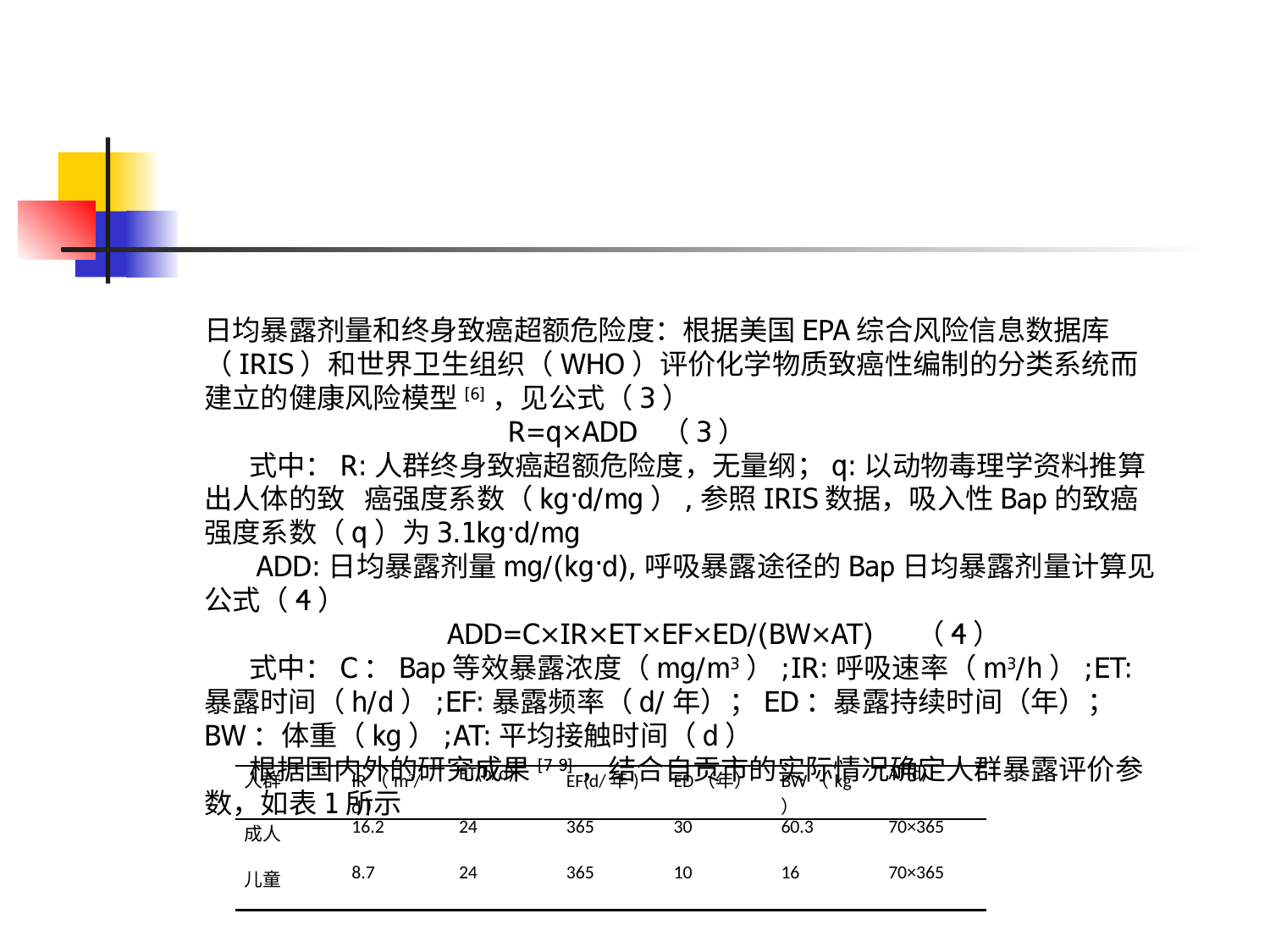

日均暴露剂量和终身致癌超额危险度：根据美国EPA综合风险信息数据库（IRIS）和世界卫生组织（WHO）评价化学物质致癌性编制的分类系统而建立的健康风险模型[6]，见公式（3）
                                   R=q×ADD  （3）
      式中：R:人群终身致癌超额危险度，无量纲；q:以动物毒理学资料推算出人体的致   癌强度系数（kg·d/mg）,参照IRIS数据，吸入性Bap的致癌强度系数（q）为3.1kg·d/mg
      ADD:日均暴露剂量mg/(kg·d),呼吸暴露途径的Bap日均暴露剂量计算见公式（4）
                            ADD=C×IR×ET×EF×ED/(BW×AT)    （4）
      式中：C：Bap等效暴露浓度（mg/m3）;IR:呼吸速率（m3/h）;ET:暴露时间（h/d）;EF:暴露频率（d/年）；ED：暴露持续时间（年）；BW：体重（kg）;AT:平均接触时间（d）
      根据国内外的研究成果[7-9]，结合自贡市的实际情况确定人群暴露评价参数，如表1所示
| 人群 | IR（m3/d） | ET(h/d) | EF(d/年) | ED（年） | BW（kg） | AT(d) |
| --- | --- | --- | --- | --- | --- | --- |
| 成人 | 16.2 | 24 | 365 | 30 | 60.3 | 70×365 |
| 儿童 | 8.7 | 24 | 365 | 10 | 16 | 70×365 |